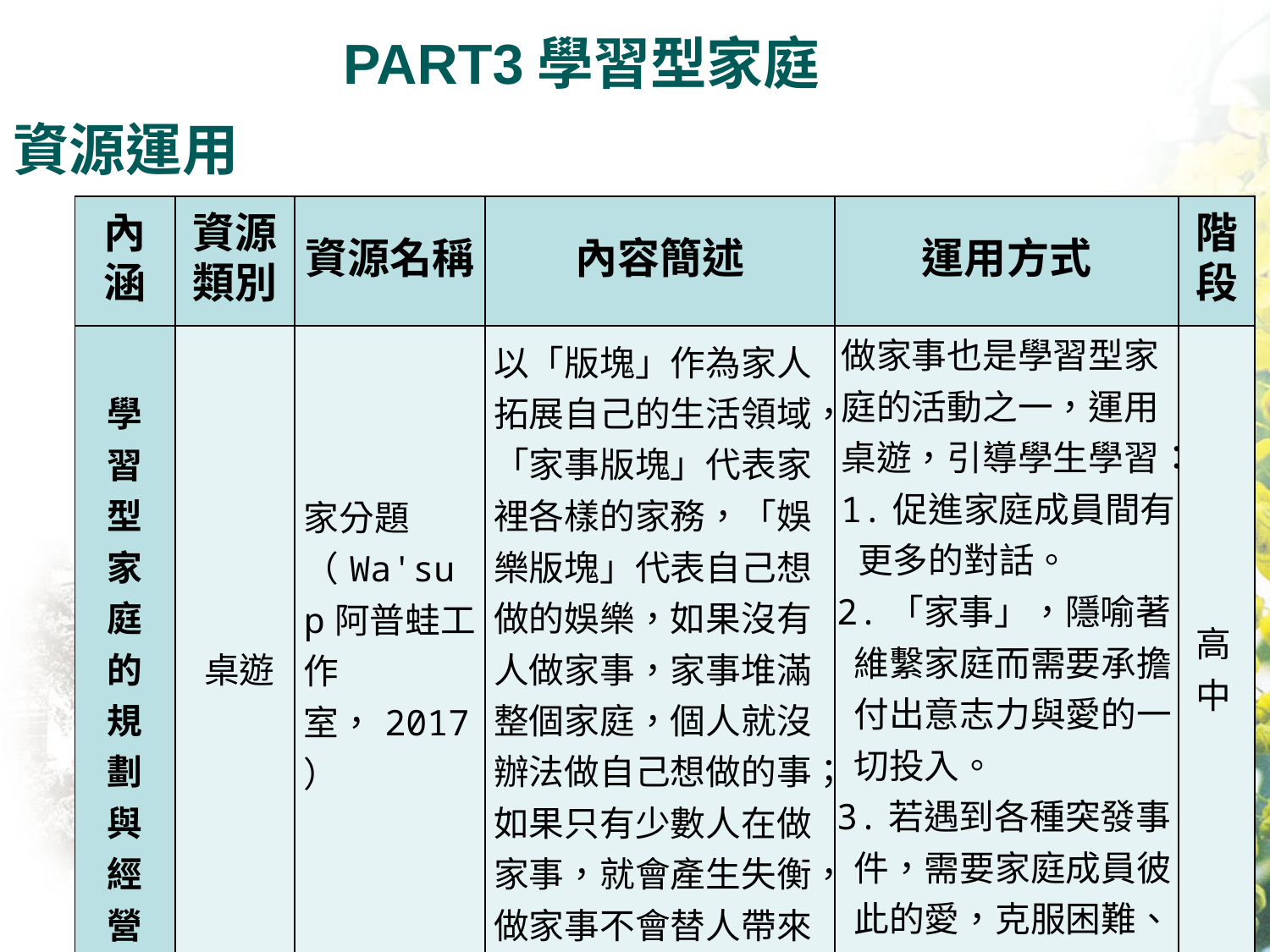

PART3學習型家庭
資源運用
| 內涵 | 資源類別 | 資源名稱 | 內容簡述 | 運用方式 | 階段 |
| --- | --- | --- | --- | --- | --- |
| 學 習 型 家 庭 的 規 劃 與 經 營 | 桌遊 | 家分題（Wa'sup阿普蛙工作室，2017） | 以「版塊」作為家人拓展自己的生活領域，「家事版塊」代表家裡各樣的家務，「娛樂版塊」代表自己想做的娛樂，如果沒有人做家事，家事堆滿整個家庭，個人就沒辦法做自己想做的事；如果只有少數人在做家事，就會產生失衡，做家事不會替人帶來快樂。 | 做家事也是學習型家庭的活動之一，運用桌遊，引導學生學習： 1.促進家庭成員間有更多的對話。 2.「家事」，隱喻著維繫家庭而需要承擔、付出意志力與愛的一切投入。 3.若遇到各種突發事件，需要家庭成員彼此的愛，克服困難、創造幸福。 | 高中 |